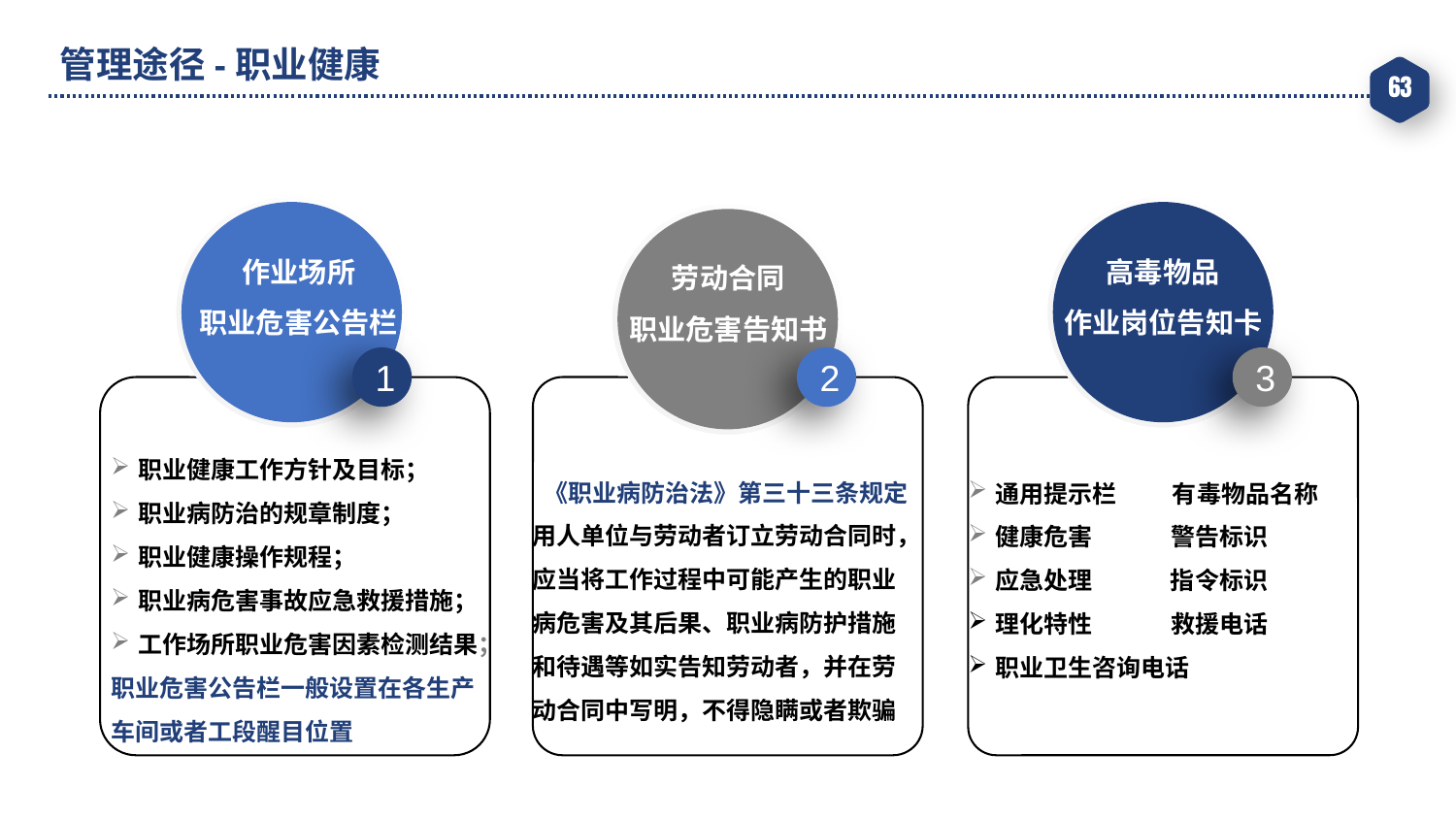

管理途径-职业健康

高毒物品
作业岗位告知卡
作业场所
职业危害公告栏
劳动合同
职业危害告知书
1
2
3

职业健康工作方针及目标；
职业病防治的规章制度；
职业健康操作规程；
职业病危害事故应急救援措施；
工作场所职业危害因素检测结果；
职业危害公告栏一般设置在各生产车间或者工段醒目位置
 《职业病防治法》第三十三条规定用人单位与劳动者订立劳动合同时，应当将工作过程中可能产生的职业病危害及其后果、职业病防护措施和待遇等如实告知劳动者，并在劳动合同中写明，不得隐瞒或者欺骗
通用提示栏          有毒物品名称
健康危害              警告标识
应急处理              指令标识
理化特性              救援电话
职业卫生咨询电话